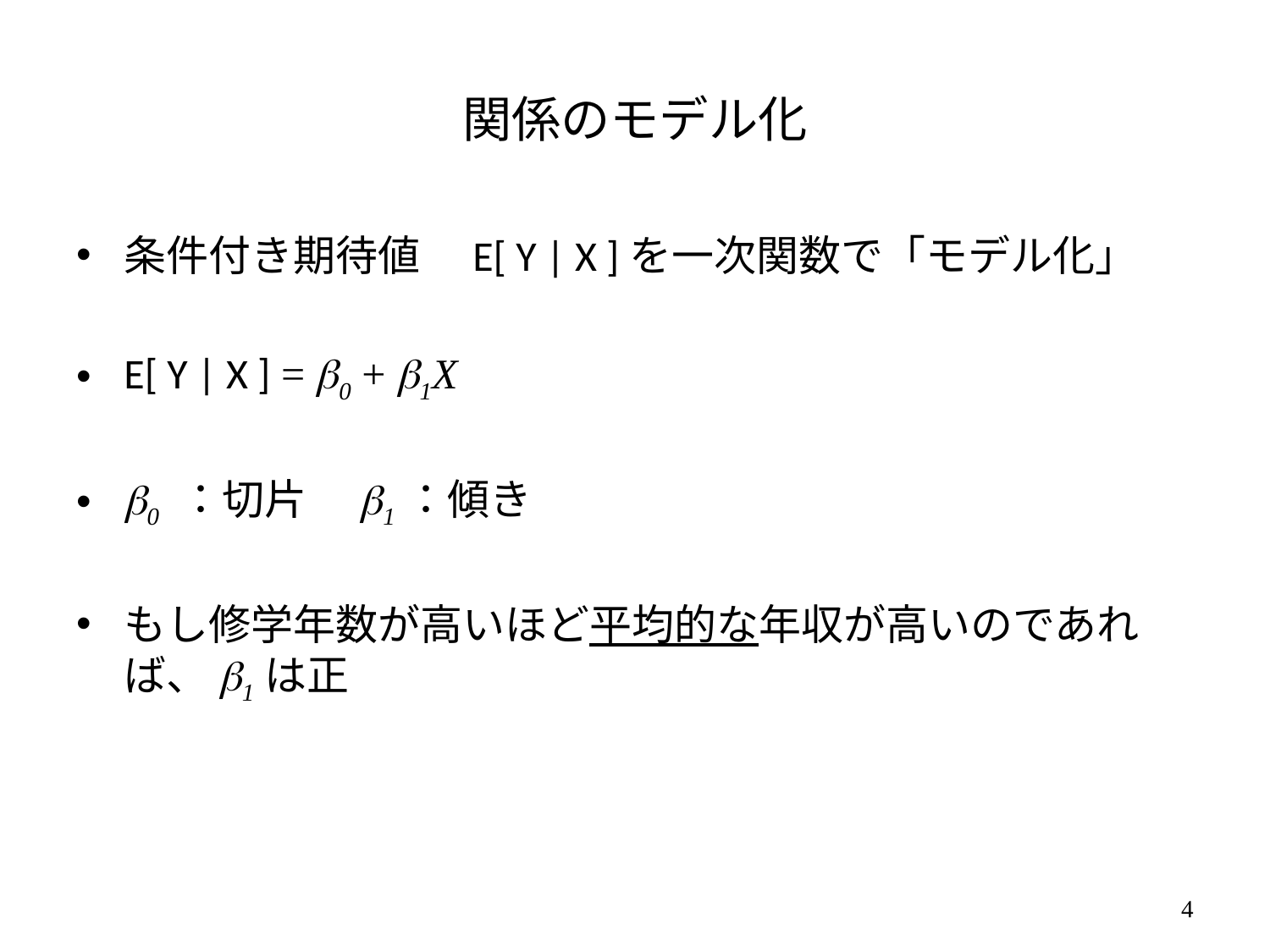

# 関係のモデル化
条件付き期待値　E[ Y | X ]を一次関数で「モデル化」

E[ Y | X ] = β0 + β1X

β0 ：切片　β1：傾き

もし修学年数が高いほど平均的な年収が高いのであれば、β1は正
4